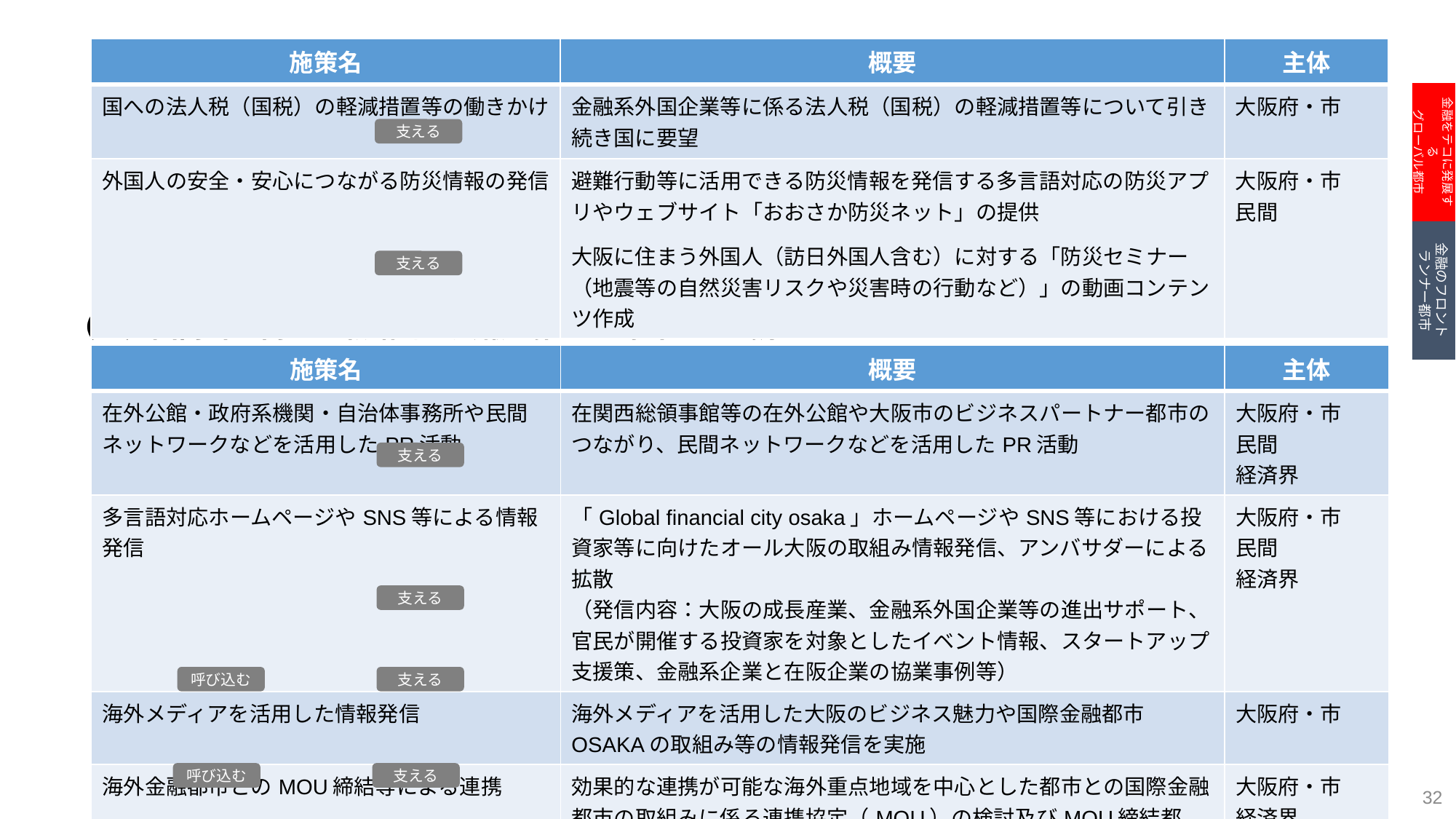

| 施策名 | 概要 | 主体 |
| --- | --- | --- |
| 国への法人税（国税）の軽減措置等の働きかけ | 金融系外国企業等に係る法人税（国税）の軽減措置等について引き続き国に要望 | 大阪府・市 |
| 外国人の安全・安心につながる防災情報の発信 | 避難行動等に活用できる防災情報を発信する多言語対応の防災アプリやウェブサイト「おおさか防災ネット」の提供 大阪に住まう外国人（訪日外国人含む）に対する「防災セミナー（地震等の自然災害リスクや災害時の行動など）」の動画コンテンツ作成 | 大阪府・市 民間 |
金融をテコに発展する
グローバル都市
支える
金融のフロント
ランナー都市
支える
（３）国内外に向けた戦略的な広報の推進・海外との連携
| 施策名 | 概要 | 主体 |
| --- | --- | --- |
| 在外公館・政府系機関・自治体事務所や民間ネットワークなどを活用したPR活動 | 在関西総領事館等の在外公館や大阪市のビジネスパートナー都市のつながり、民間ネットワークなどを活用したPR活動 | 大阪府・市 民間 経済界 |
| 多言語対応ホームページやSNS等による情報発信 | 「Global financial city osaka」ホームページやSNS等における投資家等に向けたオール大阪の取組み情報発信、アンバサダーによる拡散 （発信内容：大阪の成長産業、金融系外国企業等の進出サポート、官民が開催する投資家を対象としたイベント情報、スタートアップ支援策、金融系企業と在阪企業の協業事例等） | 大阪府・市 民間 経済界 |
| 海外メディアを活用した情報発信 | 海外メディアを活用した大阪のビジネス魅力や国際金融都市OSAKAの取組み等の情報発信を実施 | 大阪府・市 |
| 海外金融都市とのMOU締結等による連携 | 効果的な連携が可能な海外重点地域を中心とした都市との国際金融都市の取組みに係る連携協定（MOU）の検討及びMOU締結都市・姉妹都市等との連携・協力 | 大阪府・市 経済界 |
支える
支える
支える
呼び込む
支える
呼び込む
32